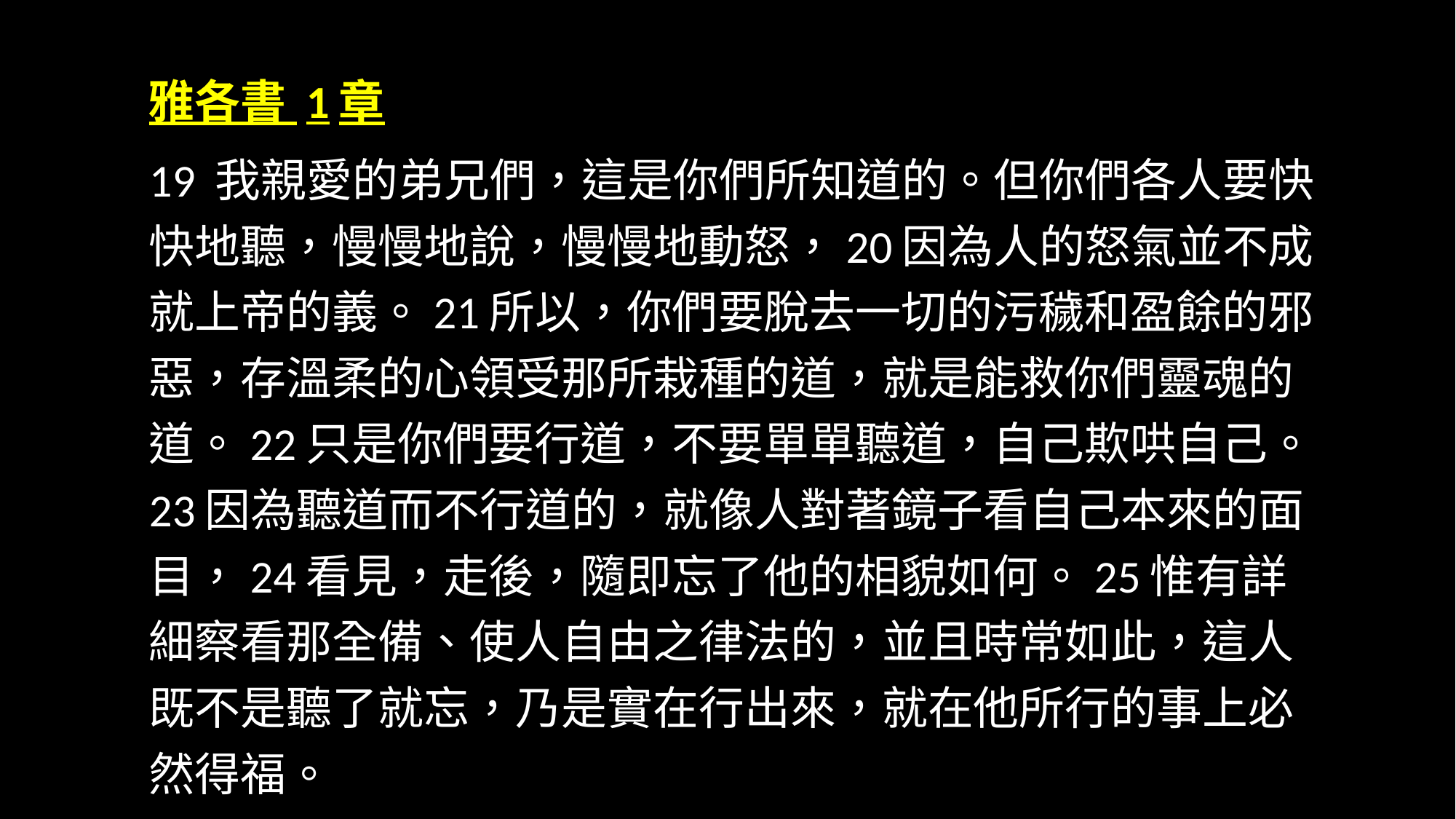

#
雅各書 1章
19 我親愛的弟兄們，這是你們所知道的。但你們各人要快快地聽，慢慢地說，慢慢地動怒，20因為人的怒氣並不成就上帝的義。21所以，你們要脫去一切的污穢和盈餘的邪惡，存溫柔的心領受那所栽種的道，就是能救你們靈魂的道。22只是你們要行道，不要單單聽道，自己欺哄自己。23因為聽道而不行道的，就像人對著鏡子看自己本來的面目，24看見，走後，隨即忘了他的相貌如何。25惟有詳細察看那全備、使人自由之律法的，並且時常如此，這人既不是聽了就忘，乃是實在行出來，就在他所行的事上必然得福。